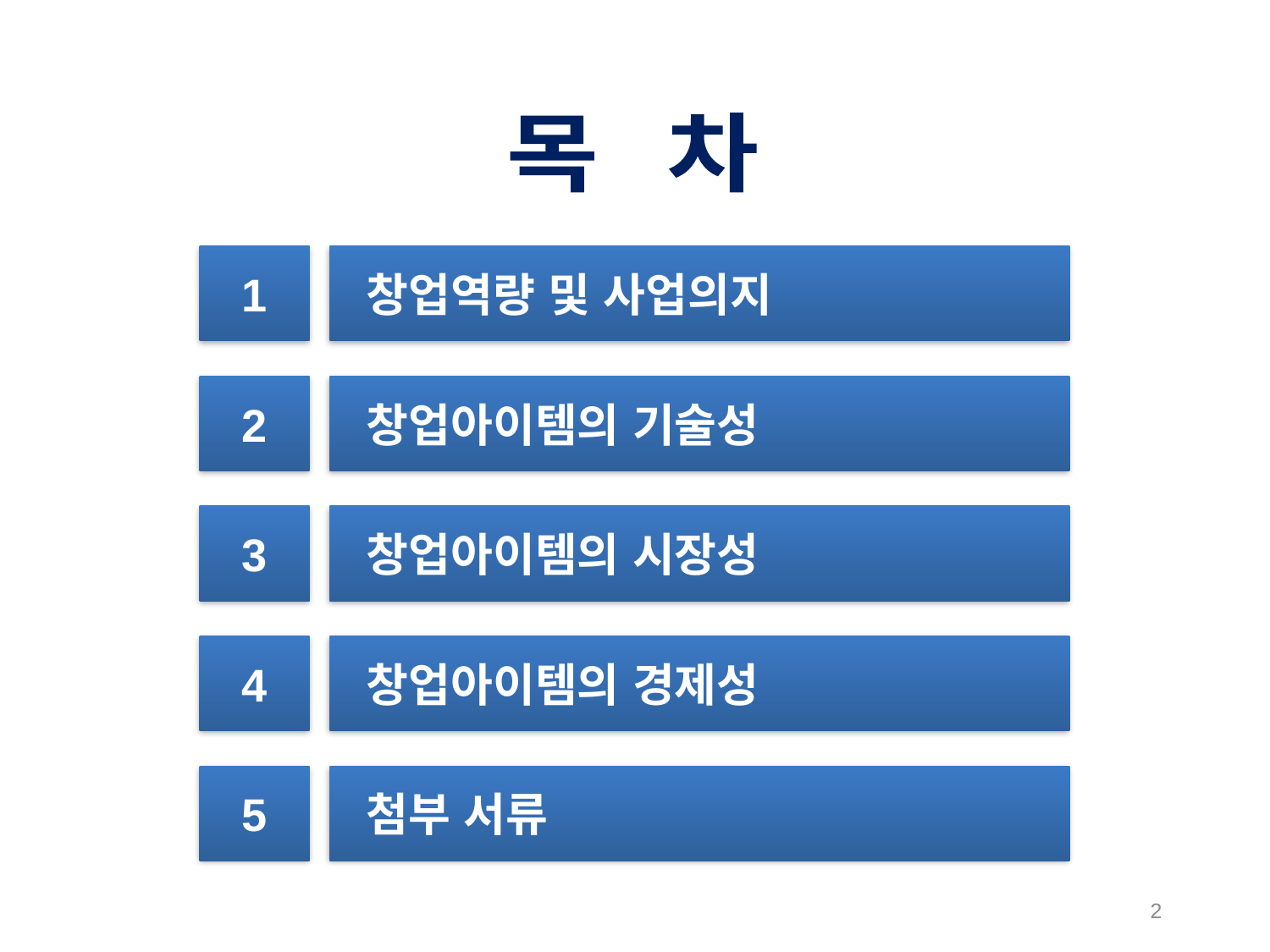

목   차
1
 창업역량 및 사업의지
2
 창업아이템의 기술성
3
 창업아이템의 시장성
4
 창업아이템의 경제성
5
 첨부 서류
2